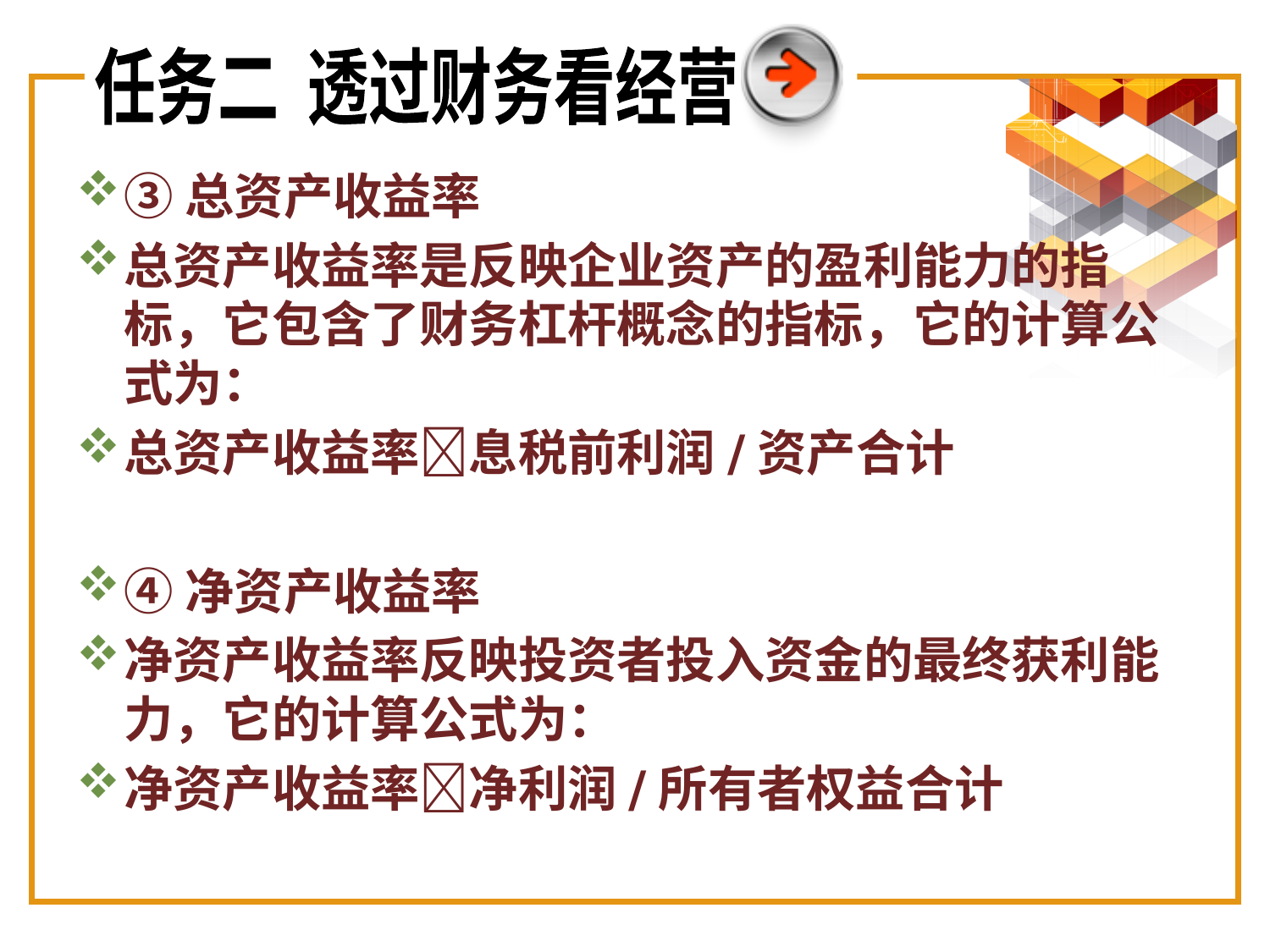

任务二  透过财务看经营
③总资产收益率
总资产收益率是反映企业资产的盈利能力的指标，它包含了财务杠杆概念的指标，它的计算公式为：
总资产收益率=息税前利润/资产合计

④净资产收益率
净资产收益率反映投资者投入资金的最终获利能力，它的计算公式为：
净资产收益率=净利润/所有者权益合计